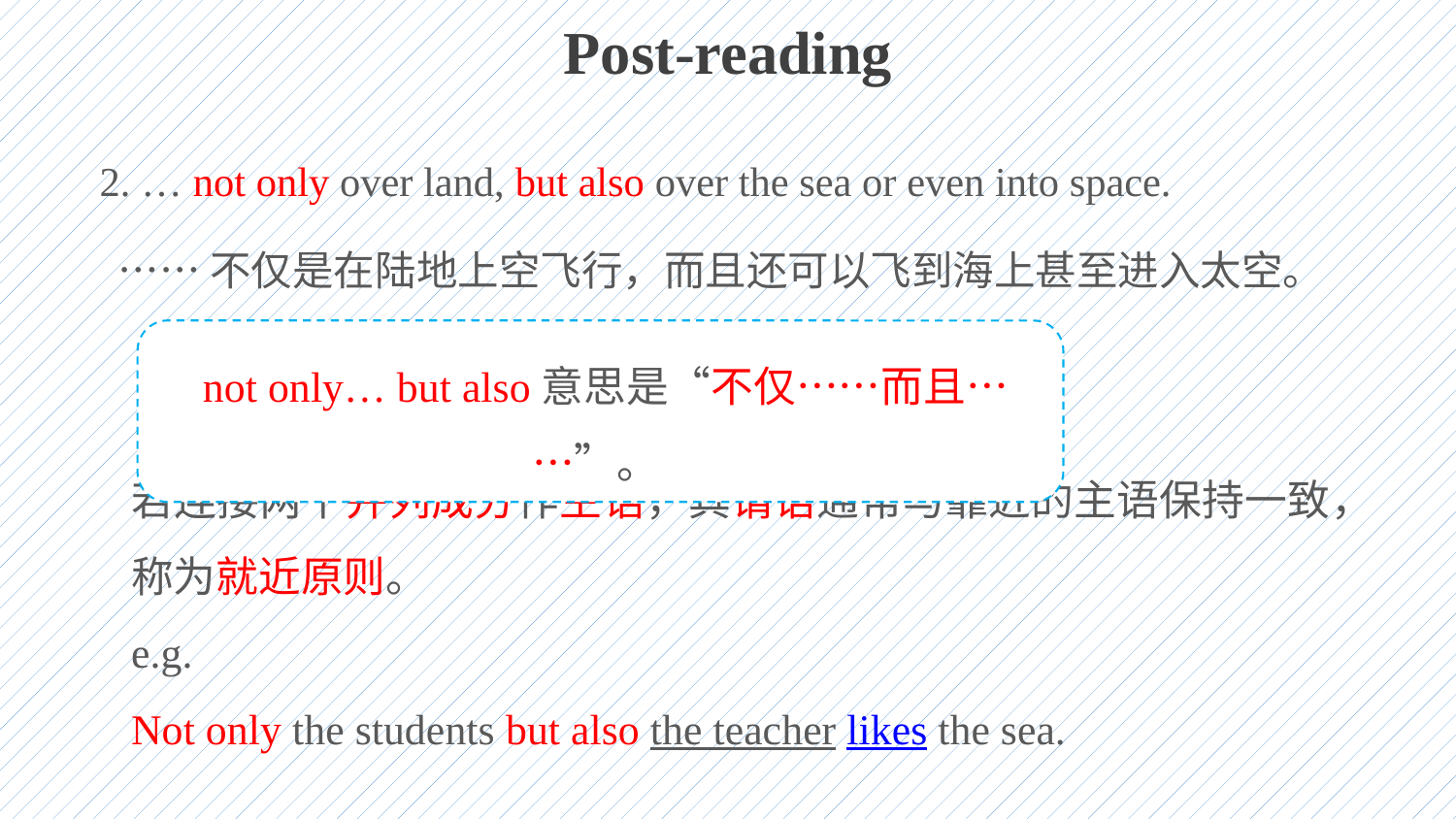

Post-reading
2. … not only over land, but also over the sea or even into space.
  ……不仅是在陆地上空飞行，而且还可以飞到海上甚至进入太空。
 not only… but also意思是“不仅……而且……”。
若连接两个并列成分作主语，其谓语通常与靠近的主语保持一致，称为就近原则。
e.g.
Not only the students but also the teacher likes the sea.